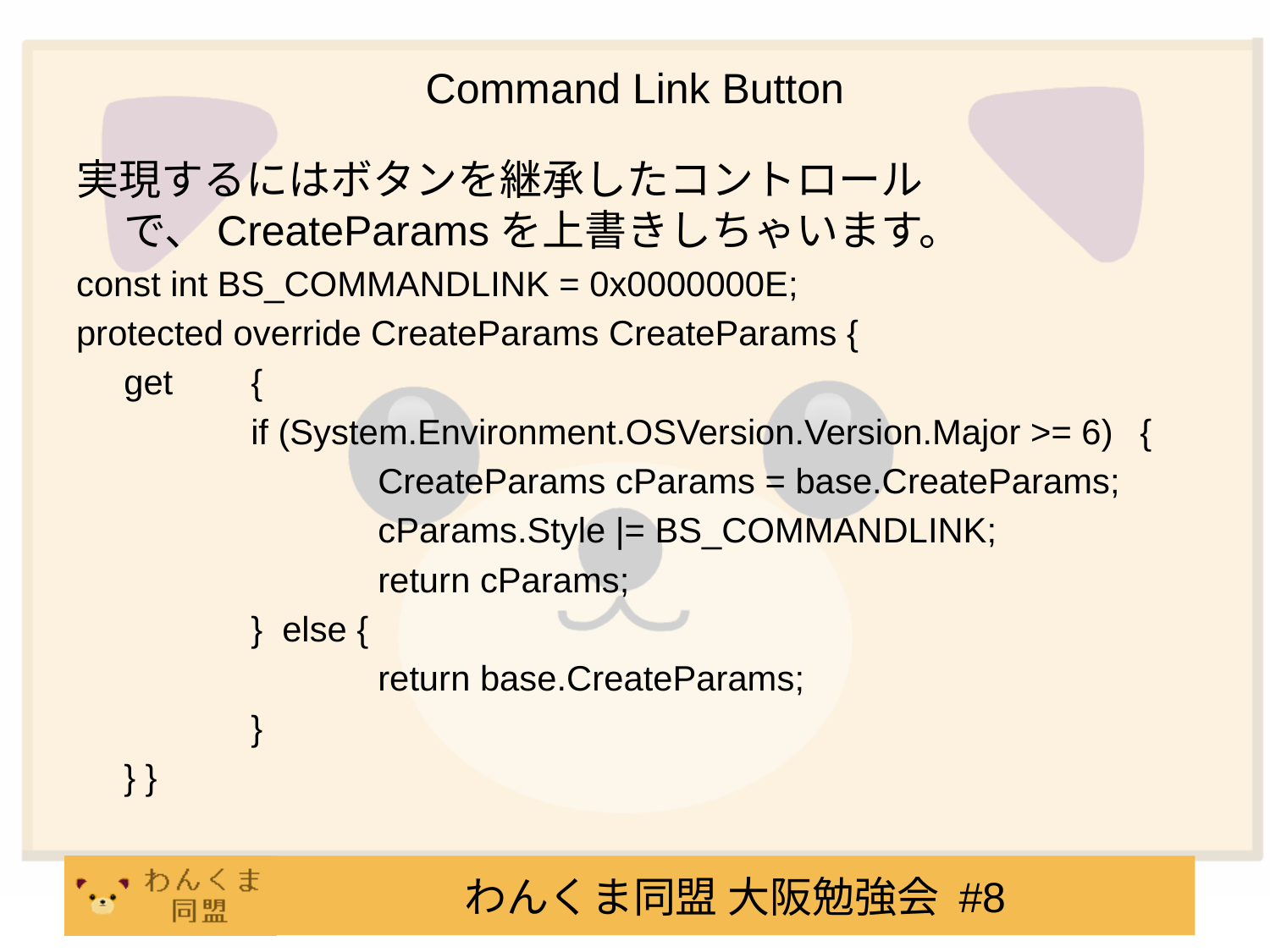

# Command Link Button
実現するにはボタンを継承したコントロールで、CreateParamsを上書きしちゃいます。
const int BS_COMMANDLINK = 0x0000000E;
protected override CreateParams CreateParams {
	get 	{
		if (System.Environment.OSVersion.Version.Major >= 6) 	{
			CreateParams cParams = base.CreateParams;
			cParams.Style |= BS_COMMANDLINK;
			return cParams;
		}  else {
			return base.CreateParams;
		}
	} }